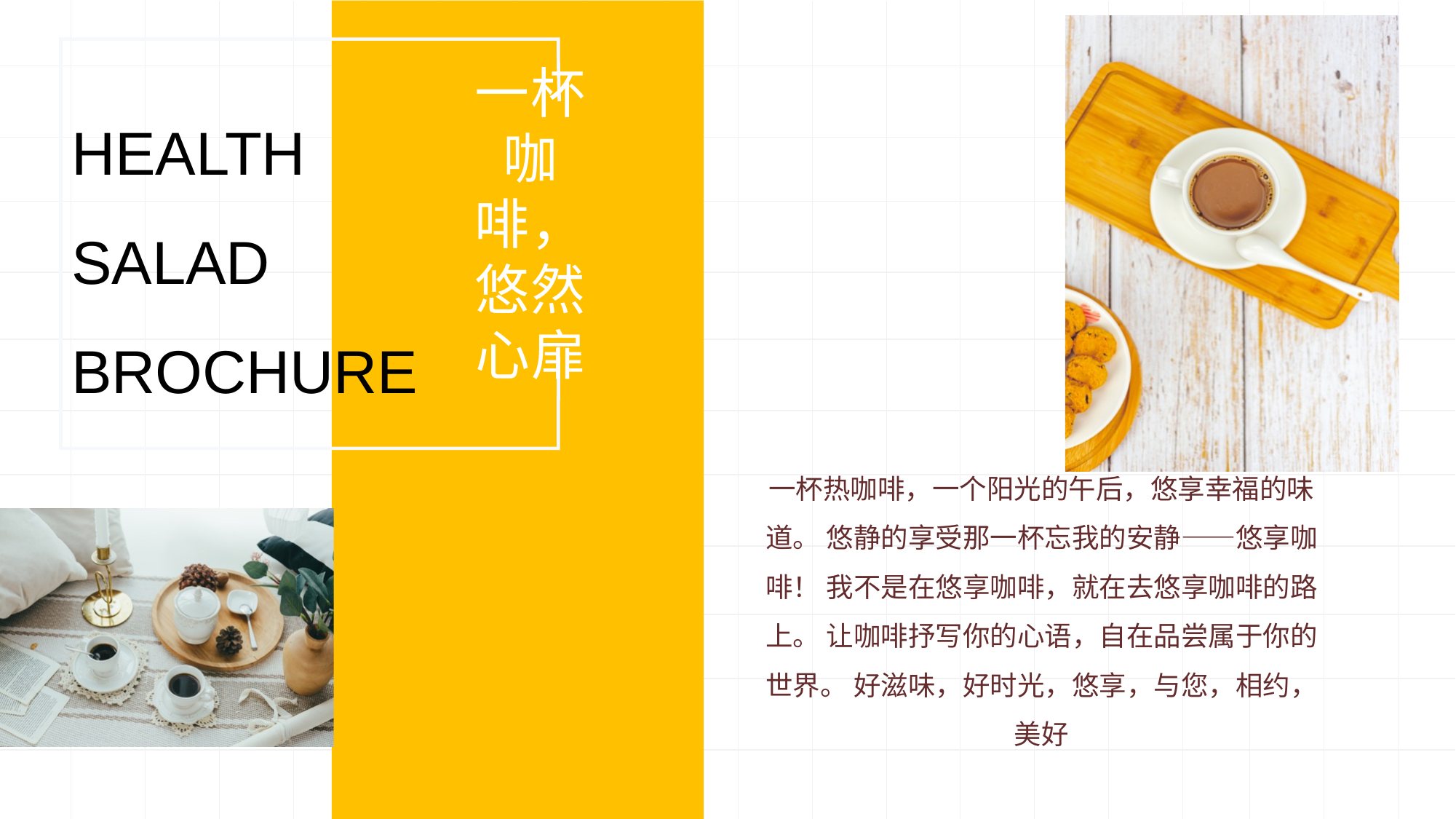

HEALTH
SALAD
BROCHURE
一杯咖啡，悠然心扉
一杯热咖啡，一个阳光的午后，悠享幸福的味道。 悠静的享受那一杯忘我的安静——悠享咖啡！ 我不是在悠享咖啡，就在去悠享咖啡的路上。 让咖啡抒写你的心语，自在品尝属于你的世界。 好滋味，好时光，悠享，与您，相约，美好